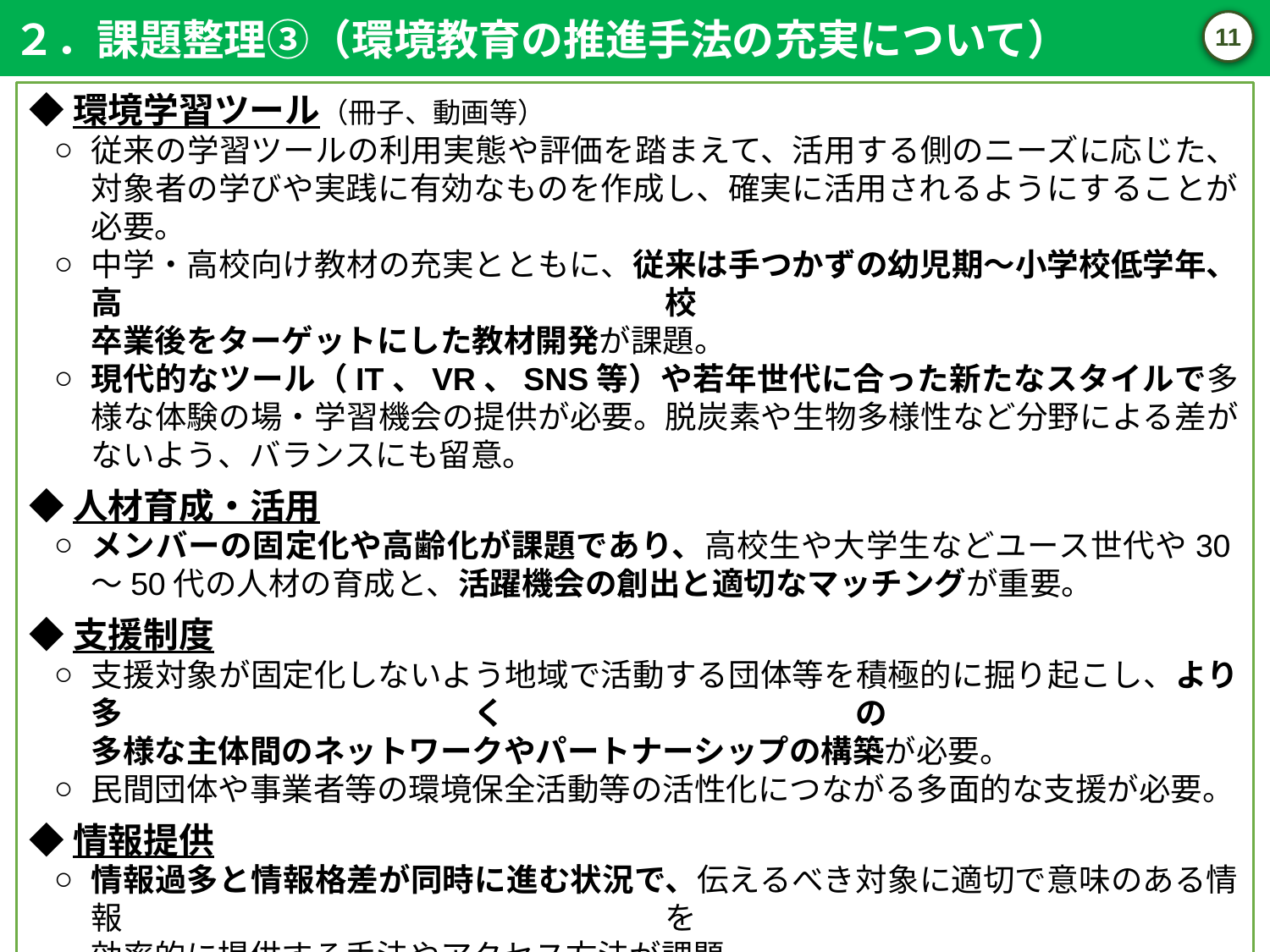

２．課題整理③（環境教育の推進手法の充実について）
11
◆環境学習ツール（冊子、動画等）
従来の学習ツールの利用実態や評価を踏まえて、活用する側のニーズに応じた、対象者の学びや実践に有効なものを作成し、確実に活用されるようにすることが必要。
中学・高校向け教材の充実とともに、従来は手つかずの幼児期～小学校低学年、高校
卒業後をターゲットにした教材開発が課題。
現代的なツール（IT、VR、SNS等）や若年世代に合った新たなスタイルで多様な体験の場・学習機会の提供が必要。脱炭素や生物多様性など分野による差がないよう、バランスにも留意。
◆人材育成・活用
メンバーの固定化や高齢化が課題であり、高校生や大学生などユース世代や30～50代の人材の育成と、活躍機会の創出と適切なマッチングが重要。
◆支援制度
支援対象が固定化しないよう地域で活動する団体等を積極的に掘り起こし、より多くの
多様な主体間のネットワークやパートナーシップの構築が必要。
民間団体や事業者等の環境保全活動等の活性化につながる多面的な支援が必要。
◆情報提供
情報過多と情報格差が同時に進む状況で、伝えるべき対象に適切で意味のある情報を
効率的に提供する手法やアクセス方法が課題。
適切で的確なツールと多様なチャンネルの活用による発信力・伝達力の強化が必要。
普及啓発
行動科学の知見やICT技術など、費用対効果の高い多様な手法の導入が必要。